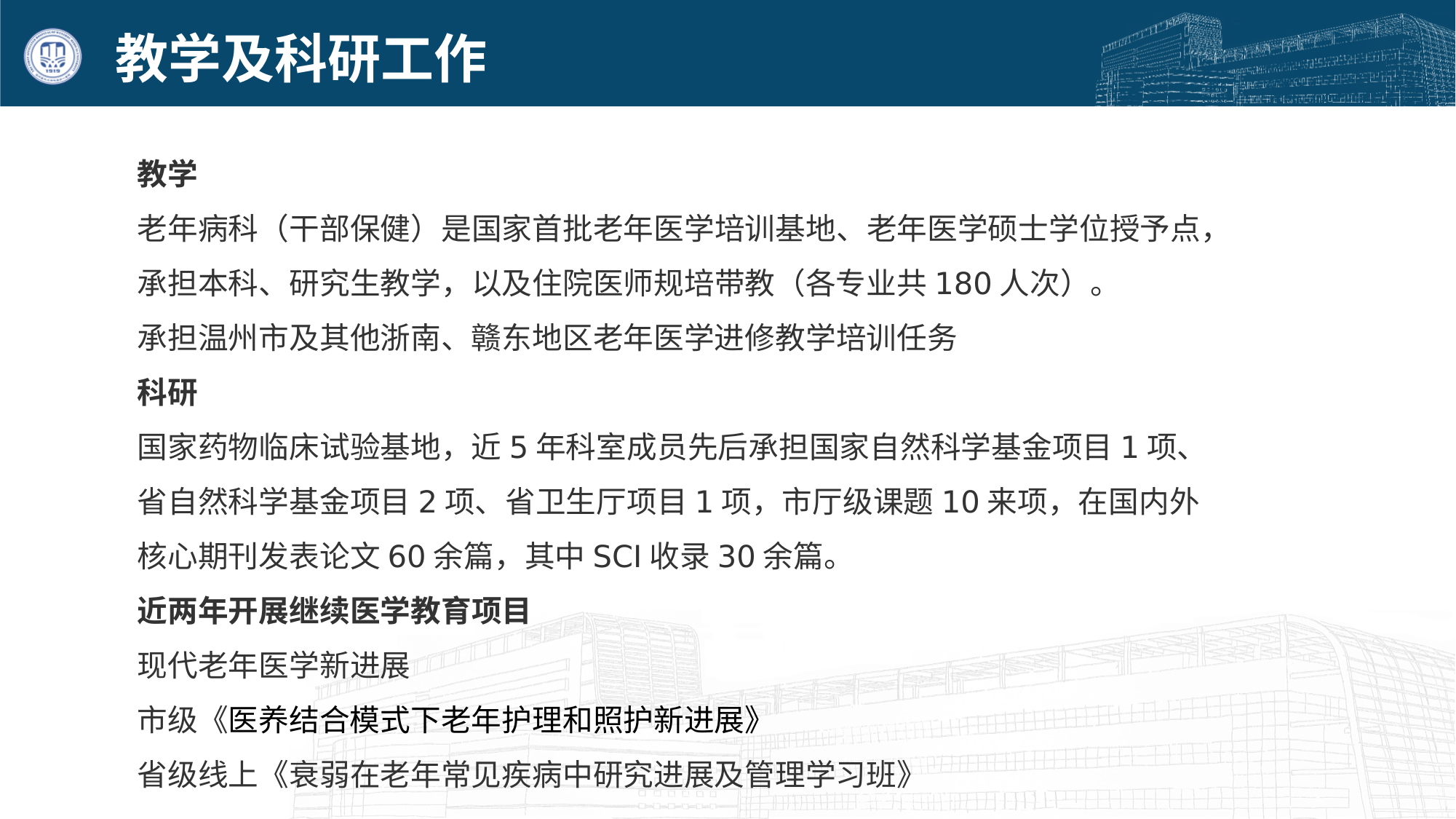

教学及科研工作
教学
老年病科（干部保健）是国家首批老年医学培训基地、老年医学硕士学位授予点，承担本科、研究生教学，以及住院医师规培带教（各专业共180人次）。
承担温州市及其他浙南、赣东地区老年医学进修教学培训任务
科研
国家药物临床试验基地，近5年科室成员先后承担国家自然科学基金项目1项、省自然科学基金项目2项、省卫生厅项目1项，市厅级课题10来项，在国内外核心期刊发表论文60余篇，其中SCI收录30余篇。
近两年开展继续医学教育项目
现代老年医学新进展
市级《医养结合模式下老年护理和照护新进展》
省级线上《衰弱在老年常见疾病中研究进展及管理学习班》